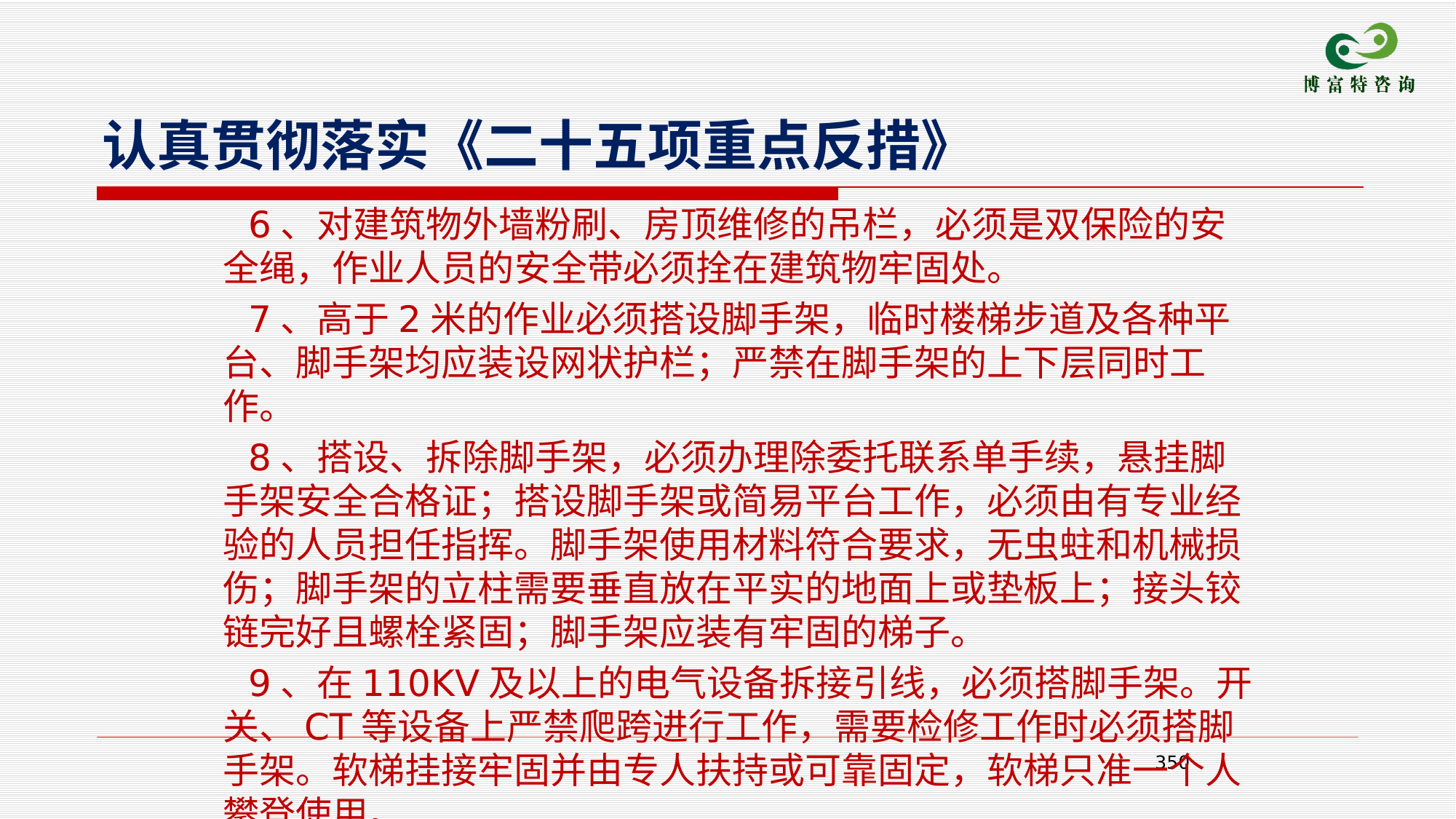

认真贯彻落实《二十五项重点反措》
       6、对建筑物外墙粉刷、房顶维修的吊栏，必须是双保险的安全绳，作业人员的安全带必须拴在建筑物牢固处。
       7、高于2米的作业必须搭设脚手架，临时楼梯步道及各种平台、脚手架均应装设网状护栏；严禁在脚手架的上下层同时工作。
       8、搭设、拆除脚手架，必须办理除委托联系单手续，悬挂脚手架安全合格证；搭设脚手架或简易平台工作，必须由有专业经验的人员担任指挥。脚手架使用材料符合要求，无虫蛀和机械损伤；脚手架的立柱需要垂直放在平实的地面上或垫板上；接头铰链完好且螺栓紧固；脚手架应装有牢固的梯子。
       9、在110KV及以上的电气设备拆接引线，必须搭脚手架。开关、CT等设备上严禁爬跨进行工作，需要检修工作时必须搭脚手架。软梯挂接牢固并由专人扶持或可靠固定，软梯只准一个人攀登使用。

350